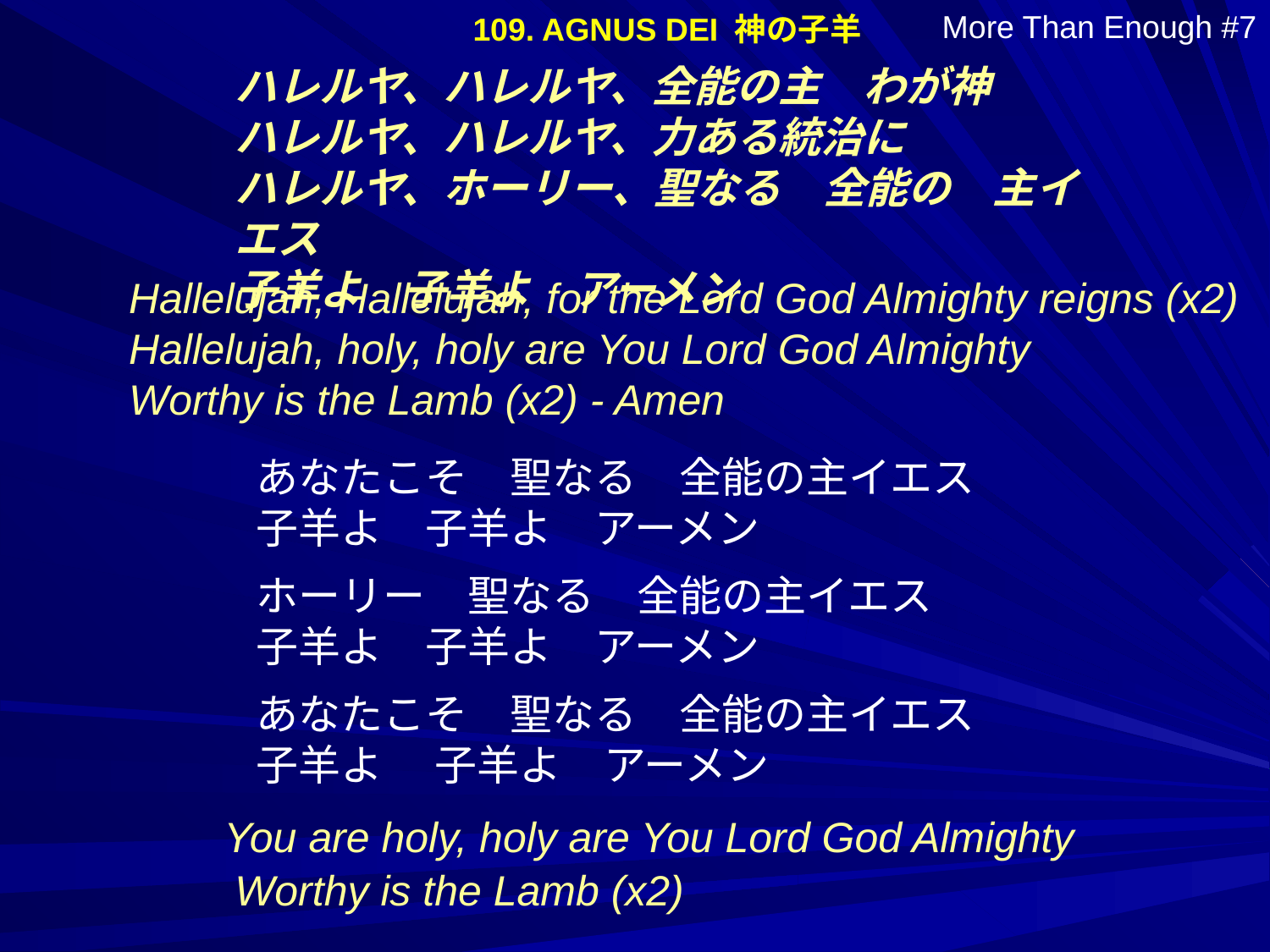

109. AGNUS DEI 神の子羊
More Than Enough #7
ハレルヤ、ハレルヤ、全能の主　わが神
ハレルヤ、ハレルヤ、力ある統治に
ハレルヤ、ホーリー、聖なる　全能の　主イエス
子羊よ　子羊よ　アーメン

Hallelujah, Hallelujah, for the Lord God Almighty reigns (x2)
Hallelujah, holy, holy are You Lord God Almighty
Worthy is the Lamb (x2) - Amen
あなたこそ　聖なる　全能の主イエス
子羊よ　子羊よ　アーメン

ホーリー　聖なる　全能の主イエス
子羊よ　子羊よ　アーメン

あなたこそ　聖なる　全能の主イエス
子羊よ 　子羊よ　アーメン
You are holy, holy are You Lord God Almighty
Worthy is the Lamb (x2)